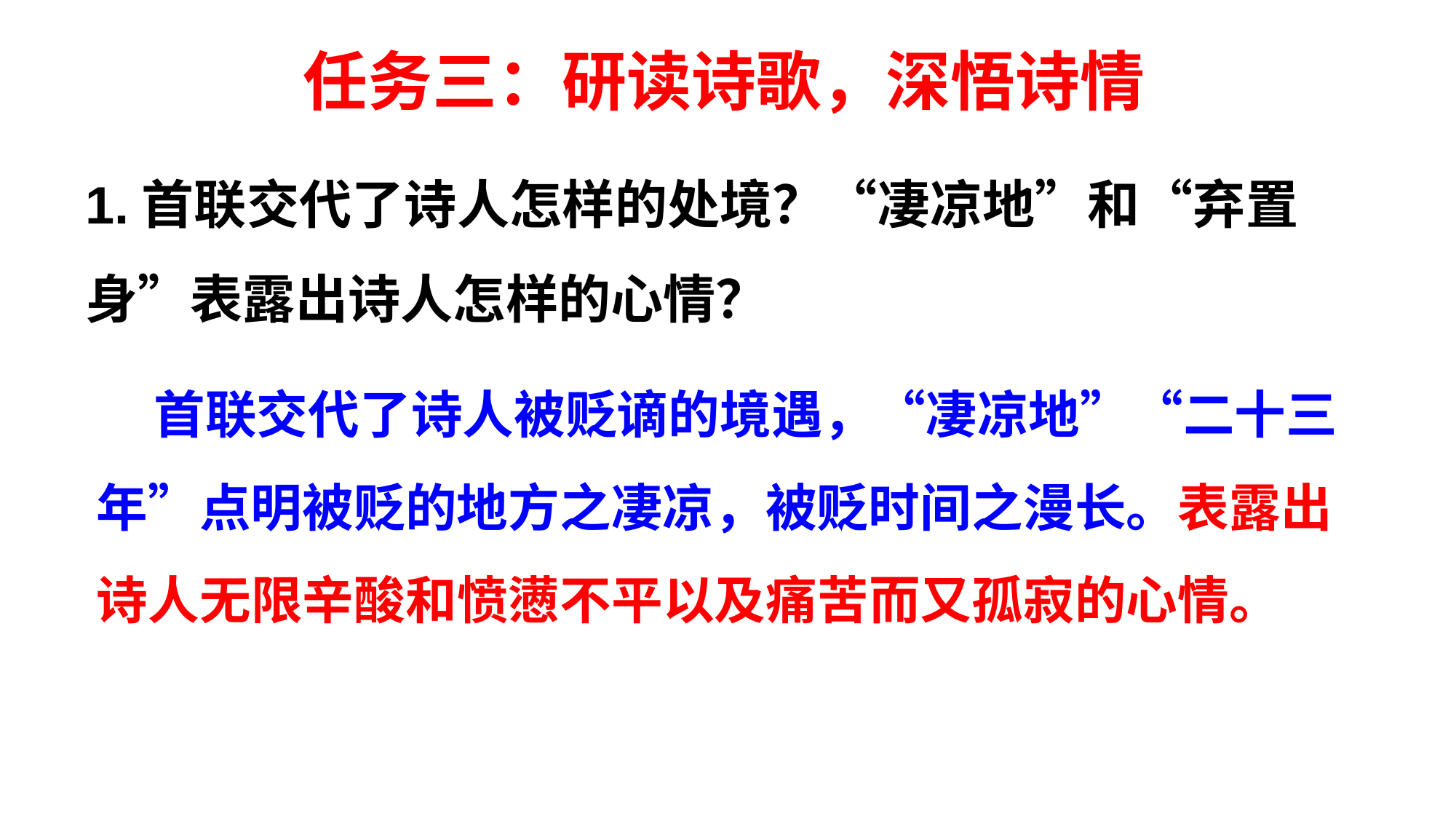

任务三：研读诗歌，深悟诗情
1.首联交代了诗人怎样的处境？“凄凉地”和“弃置身”表露出诗人怎样的心情？
     首联交代了诗人被贬谪的境遇，“凄凉地”“二十三年”点明被贬的地方之凄凉，被贬时间之漫长。表露出诗人无限辛酸和愤懑不平以及痛苦而又孤寂的心情。